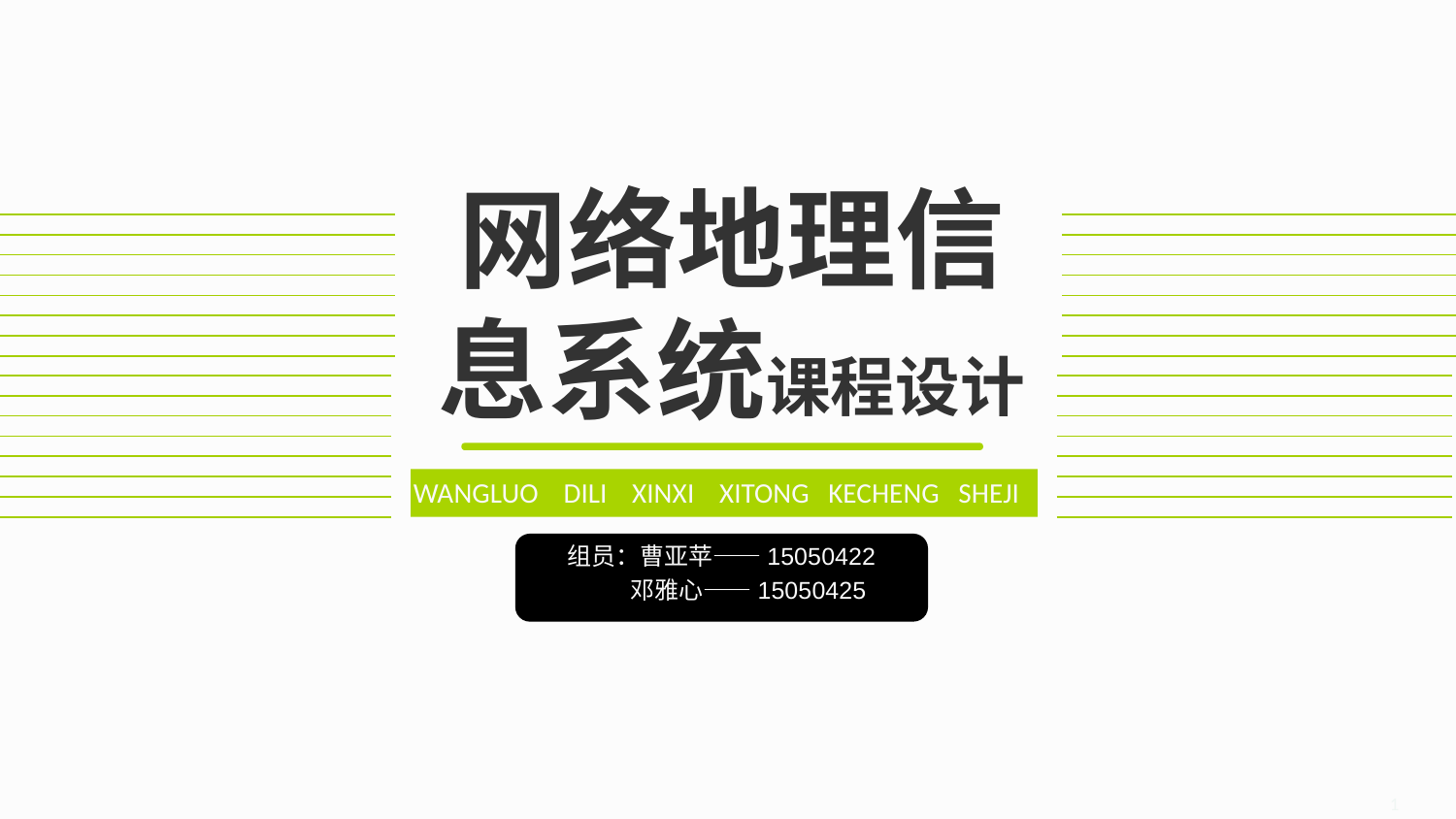

网络地理信息系统课程设计

WANGLUO    DILI    XINXI    XITONG   KECHENG   SHEJI

组员：曹亚苹——15050422
         邓雅心——15050425